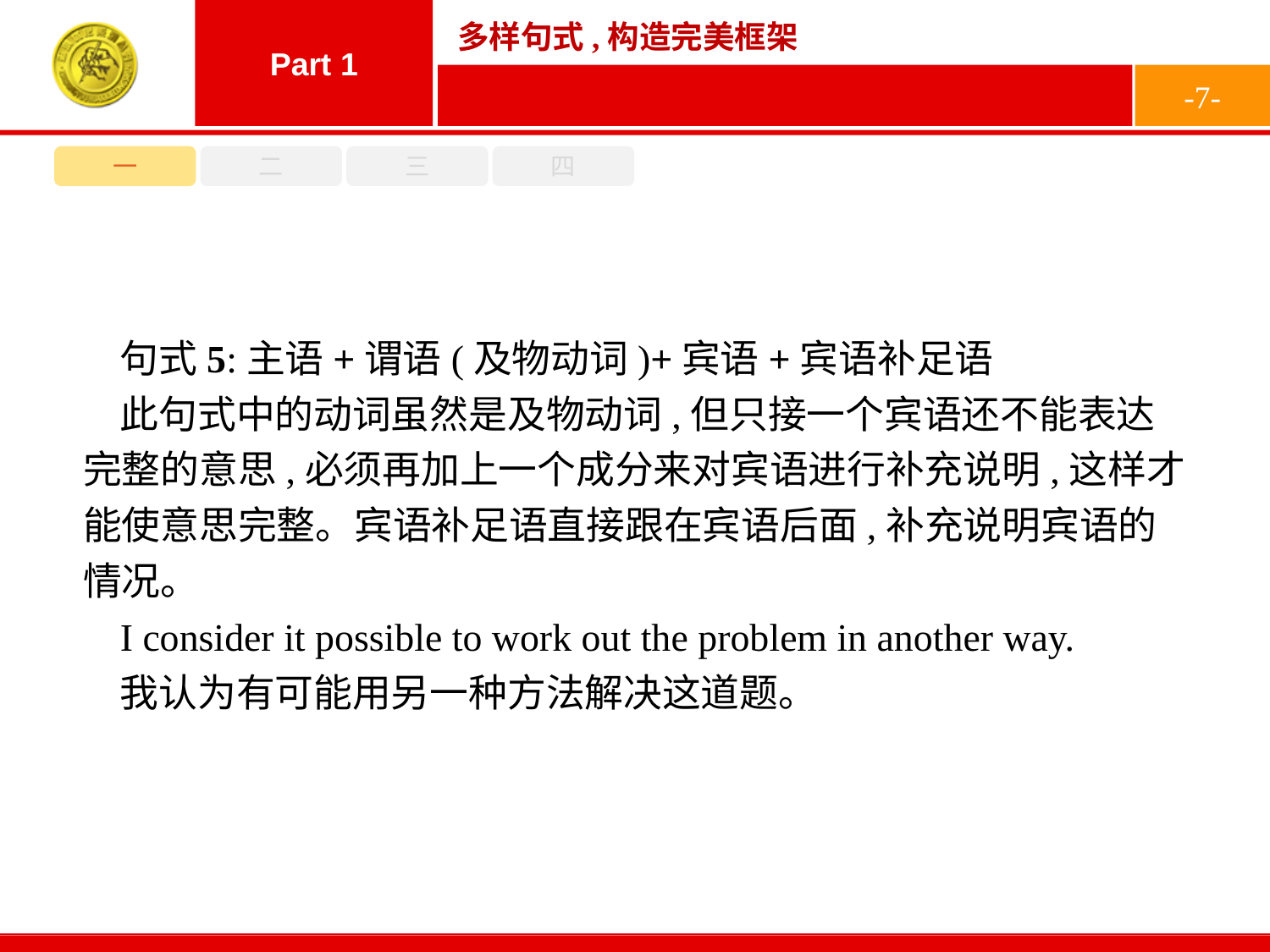

-7-
一
二
三
四
句式5:主语+谓语(及物动词)+宾语+宾语补足语
此句式中的动词虽然是及物动词,但只接一个宾语还不能表达完整的意思,必须再加上一个成分来对宾语进行补充说明,这样才能使意思完整。宾语补足语直接跟在宾语后面,补充说明宾语的情况。
I consider it possible to work out the problem in another way.
我认为有可能用另一种方法解决这道题。